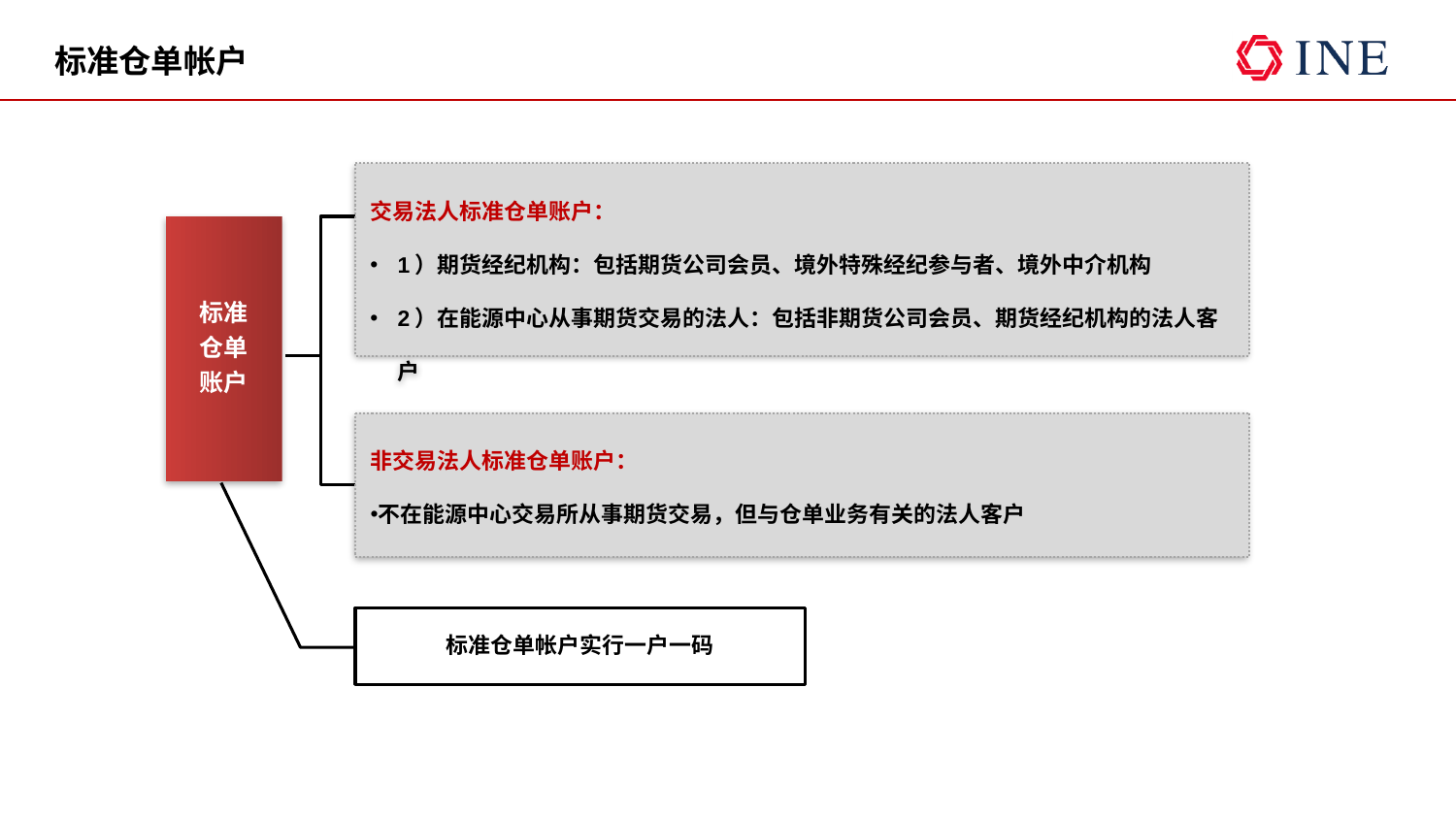

# 标准仓单帐户
交易法人标准仓单账户：
1）期货经纪机构：包括期货公司会员、境外特殊经纪参与者、境外中介机构
2）在能源中心从事期货交易的法人：包括非期货公司会员、期货经纪机构的法人客户

标准
仓单
账户

非交易法人标准仓单账户：
不在能源中心交易所从事期货交易，但与仓单业务有关的法人客户
标准仓单帐户实行一户一码